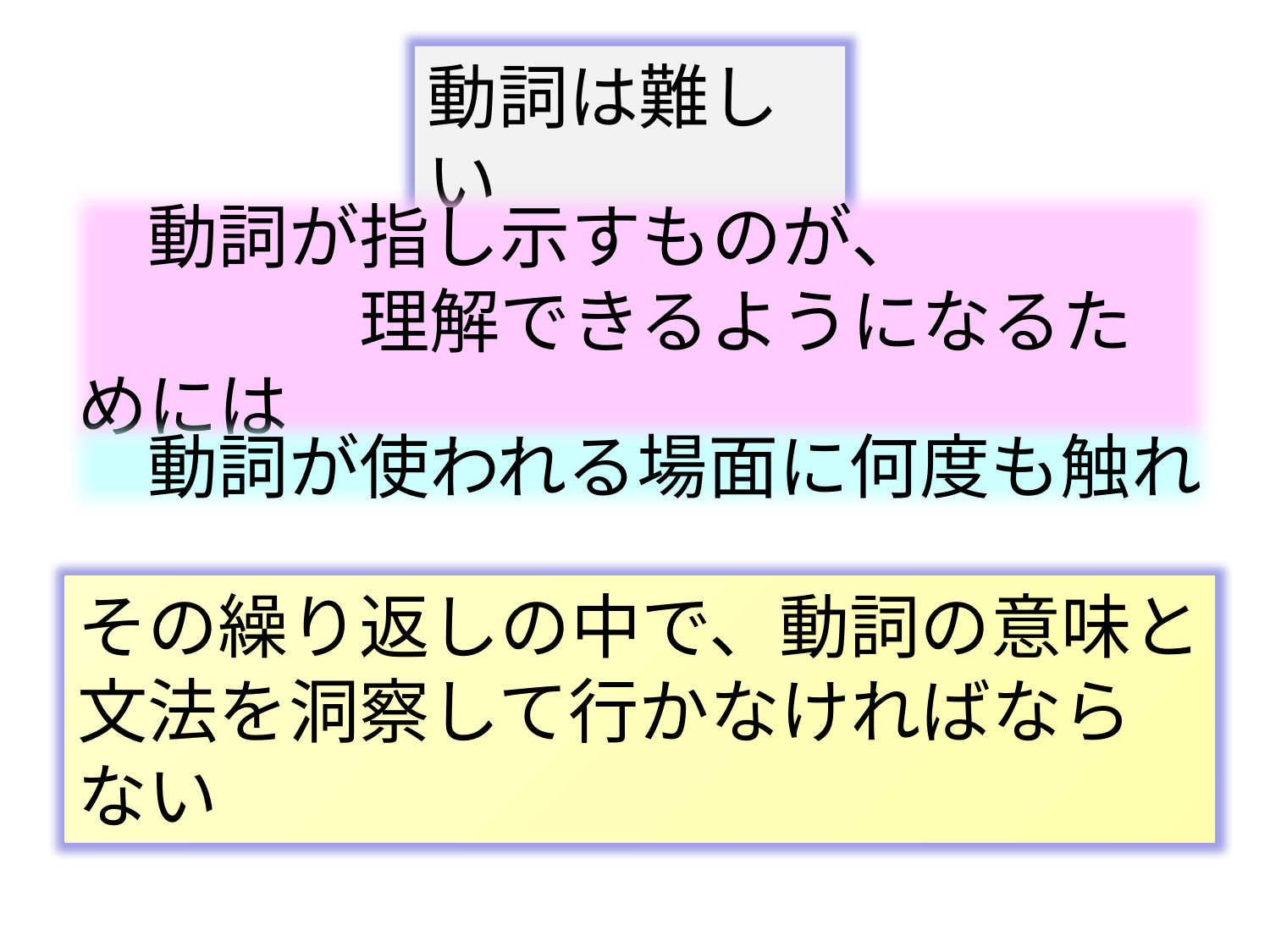

動詞は難しい
　動詞が指し示すものが、
　　　　理解できるようになるためには
　動詞が使われる場面に何度も触れ
その繰り返しの中で、動詞の意味と
文法を洞察して行かなければならない